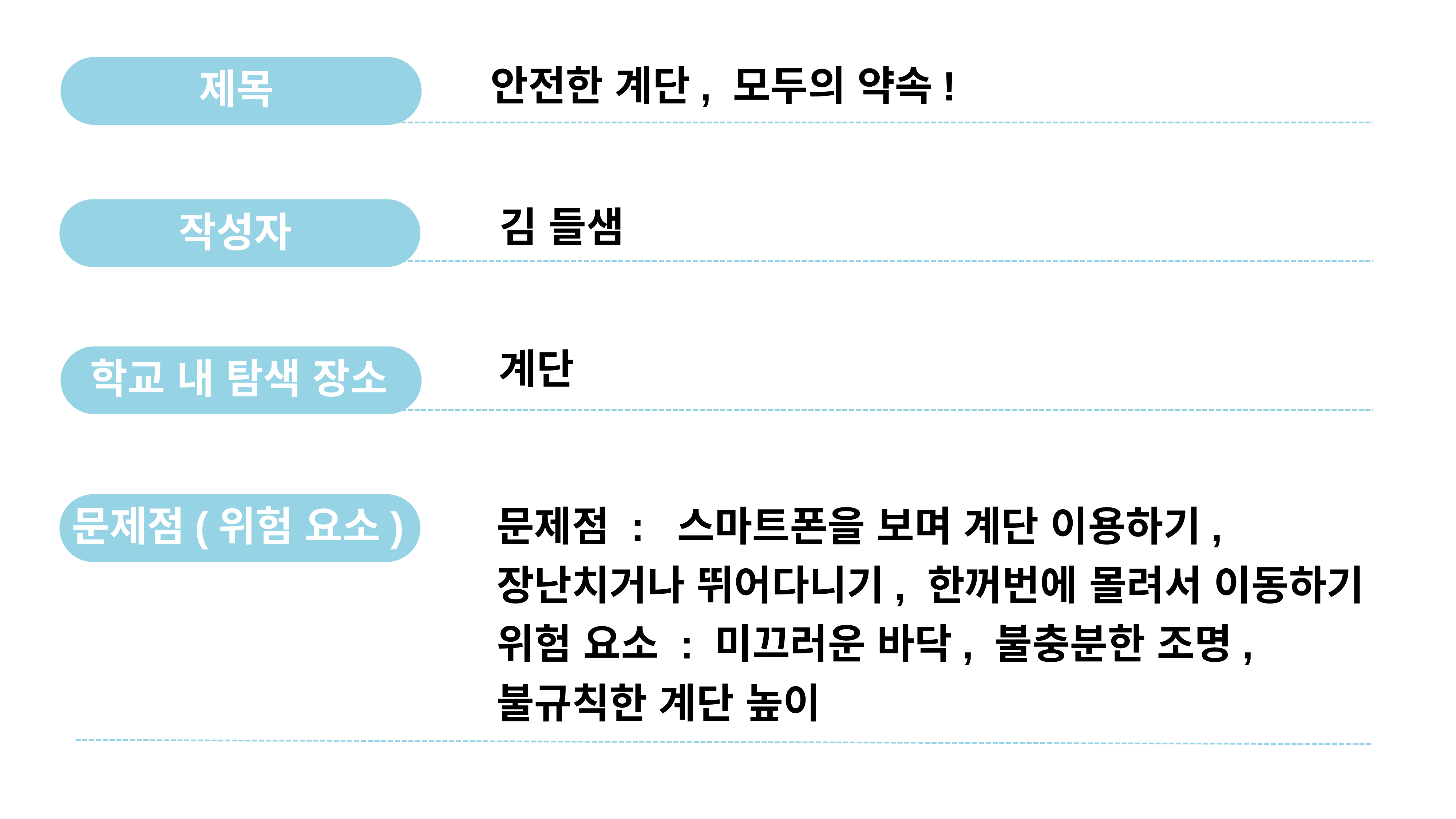

제목
안전한 계단, 모두의 약속!
김 들샘

작성자
계단

학교 내 탐색 장소
문제점 :  스마트폰을 보며 계단 이용하기, 장난치거나 뛰어다니기, 한꺼번에 몰려서 이동하기
위험 요소 : 미끄러운 바닥, 불충분한 조명, 불규칙한 계단 높이

문제점(위험 요소)